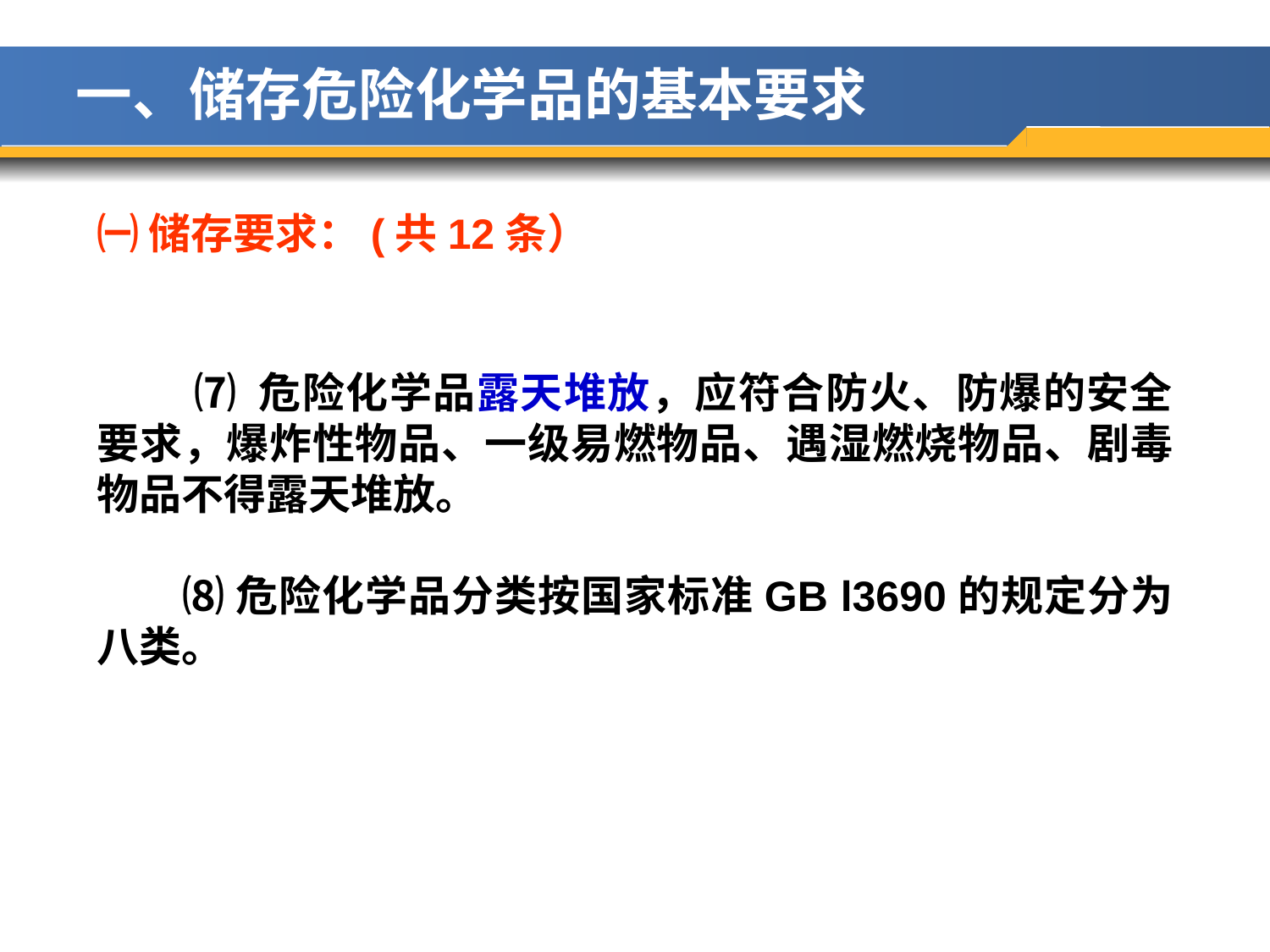

一、储存危险化学品的基本要求

㈠ 储存要求：(共12条）
    ⑺ 危险化学品露天堆放，应符合防火、防爆的安全要求，爆炸性物品、一级易燃物品、遇湿燃烧物品、剧毒物品不得露天堆放。

   ⑻危险化学品分类按国家标准GB l3690的规定分为八类。